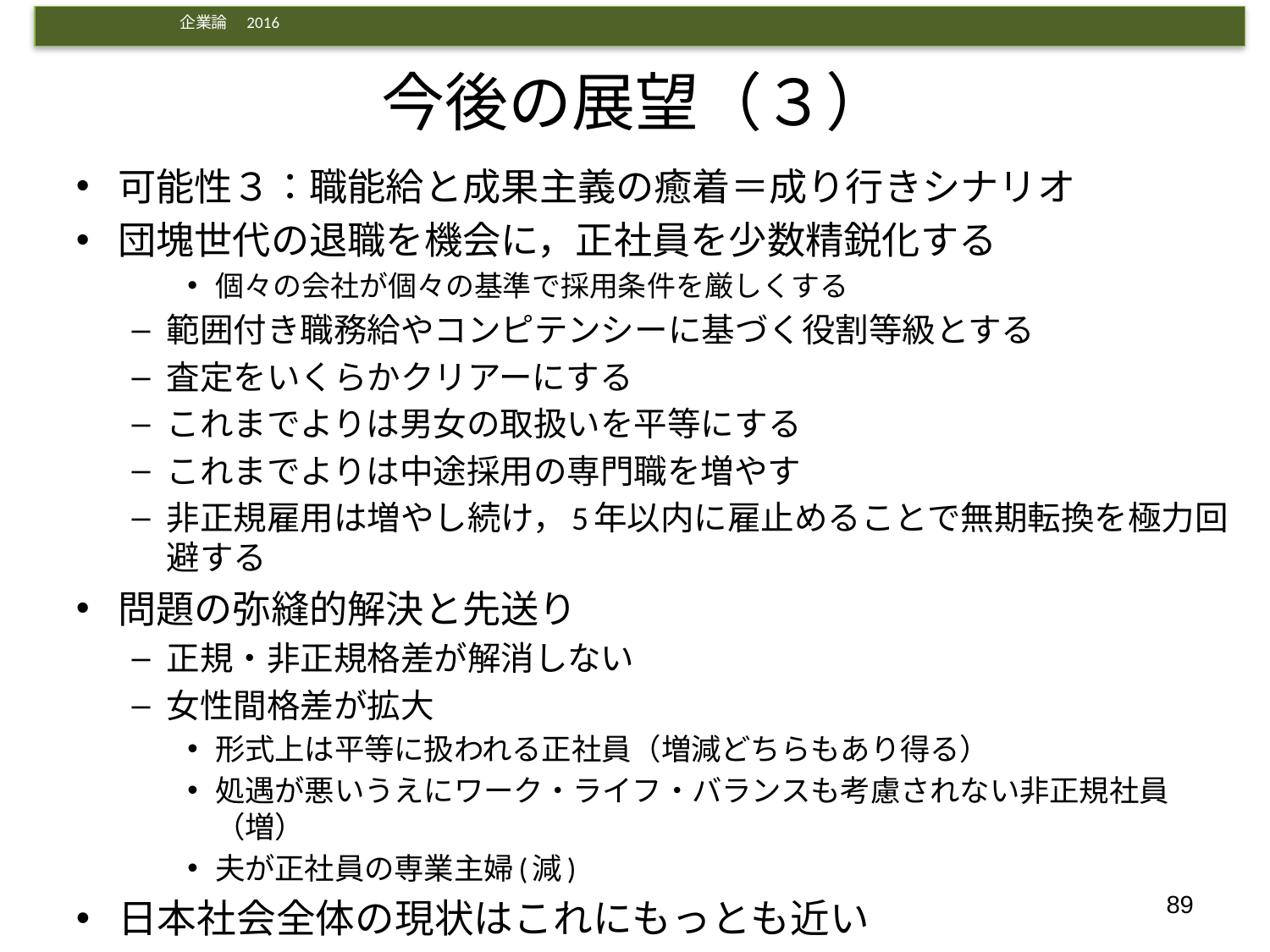

# 今後の展望（３）
可能性３：職能給と成果主義の癒着＝成り行きシナリオ
団塊世代の退職を機会に，正社員を少数精鋭化する
個々の会社が個々の基準で採用条件を厳しくする
範囲付き職務給やコンピテンシーに基づく役割等級とする
査定をいくらかクリアーにする
これまでよりは男女の取扱いを平等にする
これまでよりは中途採用の専門職を増やす
非正規雇用は増やし続け，5年以内に雇止めることで無期転換を極力回避する
問題の弥縫的解決と先送り
正規・非正規格差が解消しない
女性間格差が拡大
形式上は平等に扱われる正社員（増減どちらもあり得る）
処遇が悪いうえにワーク・ライフ・バランスも考慮されない非正規社員（増）
夫が正社員の専業主婦(減)
日本社会全体の現状はこれにもっとも近い

89